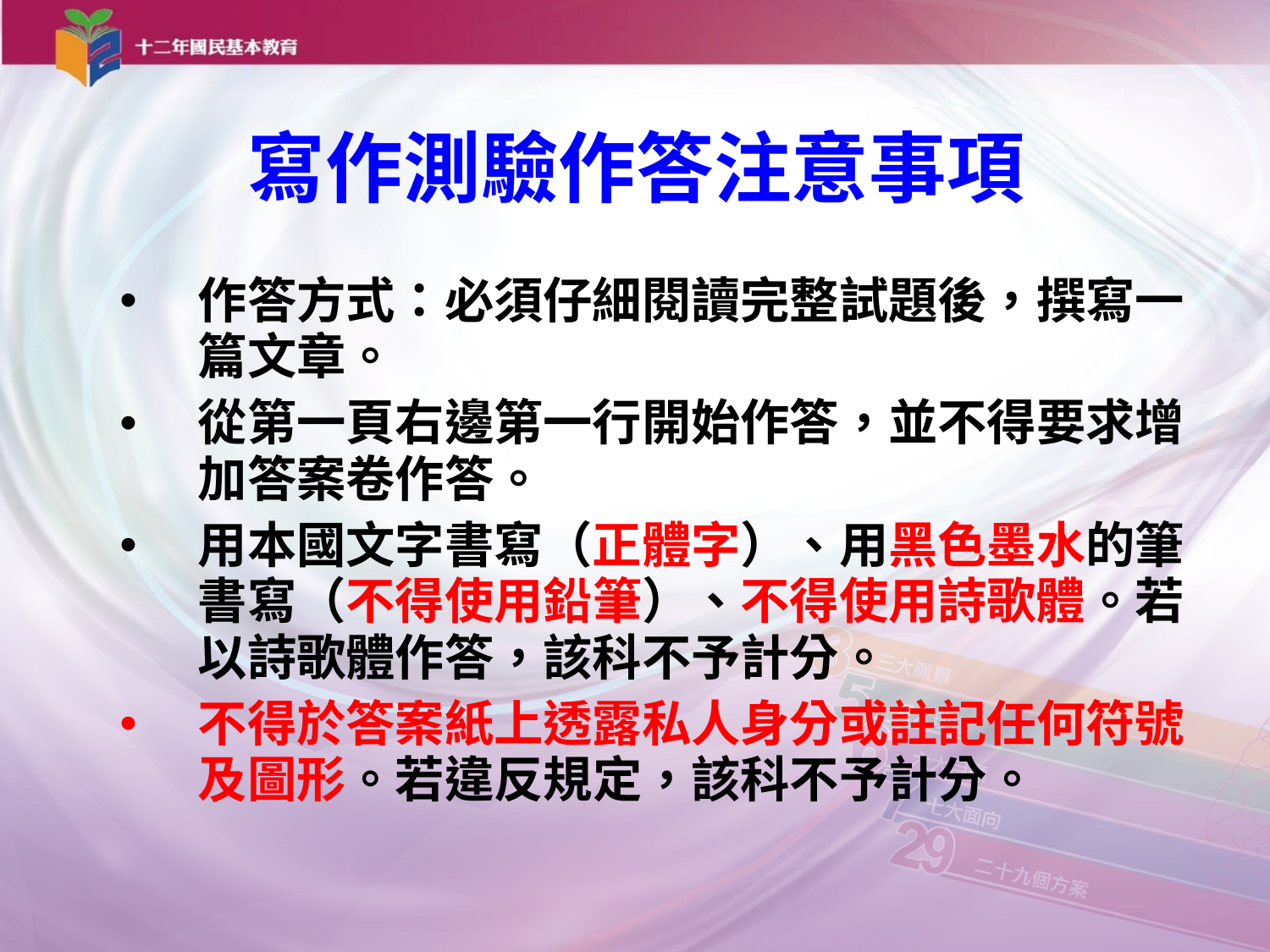

# 寫作測驗作答注意事項
作答方式：必須仔細閱讀完整試題後，撰寫一篇文章。
從第一頁右邊第一行開始作答，並不得要求增加答案卷作答。
用本國文字書寫（正體字）、用黑色墨水的筆書寫（不得使用鉛筆）、不得使用詩歌體。若以詩歌體作答，該科不予計分。
不得於答案紙上透露私人身分或註記任何符號及圖形。若違反規定，該科不予計分。